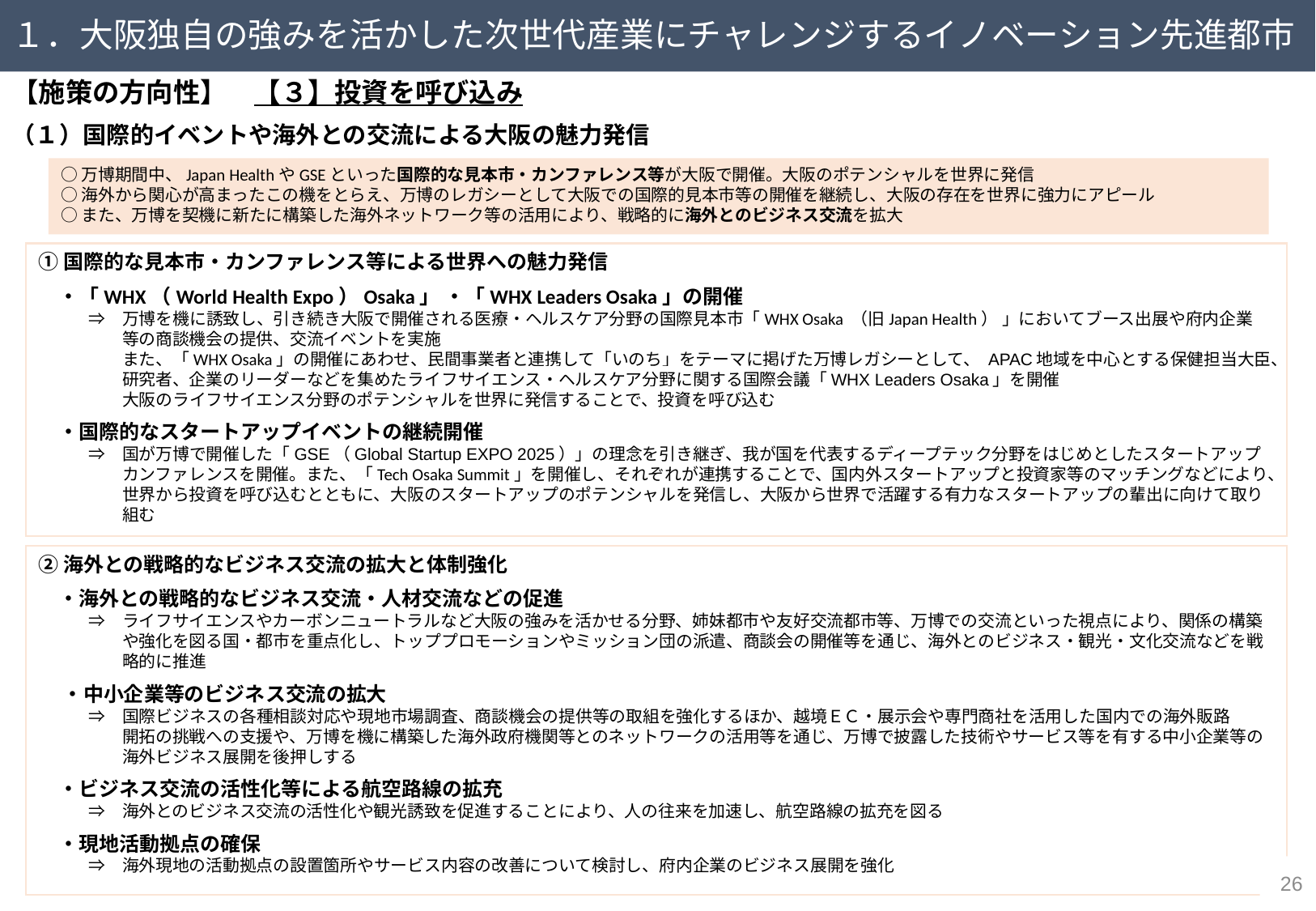

１．大阪独自の強みを活かした次世代産業にチャレンジするイノベーション先進都市
【施策の方向性】　【３】投資を呼び込み
（１）国際的イベントや海外との交流による大阪の魅力発信
○万博期間中、Japan HealthやGSEといった国際的な見本市・カンファレンス等が大阪で開催。大阪のポテンシャルを世界に発信
○海外から関心が高まったこの機をとらえ、万博のレガシーとして大阪での国際的見本市等の開催を継続し、大阪の存在を世界に強力にアピール
○また、万博を契機に新たに構築した海外ネットワーク等の活用により、戦略的に海外とのビジネス交流を拡大
①国際的な見本市・カンファレンス等による世界への魅力発信
　・「WHX（World Health Expo）Osaka」 ・「WHX Leaders Osaka」の開催
　　　⇒　万博を機に誘致し、引き続き大阪で開催される医療・ヘルスケア分野の国際見本市「WHX Osaka （旧Japan Health） 」においてブース出展や府内企業
　　　　　等の商談機会の提供、交流イベントを実施
　　　　　また、「WHX Osaka」の開催にあわせ、民間事業者と連携して「いのち」をテーマに掲げた万博レガシーとして、 APAC地域を中心とする保健担当大臣、
　　　　　研究者、企業のリーダーなどを集めたライフサイエンス・ヘルスケア分野に関する国際会議「WHX Leaders Osaka」を開催
　　　　　大阪のライフサイエンス分野のポテンシャルを世界に発信することで、投資を呼び込む
　・国際的なスタートアップイベントの継続開催
　　　⇒　国が万博で開催した「GSE（Global Startup EXPO 2025）」の理念を引き継ぎ、我が国を代表するディープテック分野をはじめとしたスタートアップ
　　　　　カンファレンスを開催。また、「Tech Osaka Summit」を開催し、それぞれが連携することで、国内外スタートアップと投資家等のマッチングなどにより、
　　　　　世界から投資を呼び込むとともに、大阪のスタートアップのポテンシャルを発信し、大阪から世界で活躍する有力なスタートアップの輩出に向けて取り
　　　　　組む
②海外との戦略的なビジネス交流の拡大と体制強化
　・海外との戦略的なビジネス交流・人材交流などの促進
　　　⇒　ライフサイエンスやカーボンニュートラルなど大阪の強みを活かせる分野、姉妹都市や友好交流都市等、万博での交流といった視点により、関係の構築
　　　　　や強化を図る国・都市を重点化し、トッププロモーションやミッション団の派遣、商談会の開催等を通じ、海外とのビジネス・観光・文化交流などを戦
　　　　　略的に推進
　 ・中小企業等のビジネス交流の拡大
　　　⇒　国際ビジネスの各種相談対応や現地市場調査、商談機会の提供等の取組を強化するほか、越境ＥＣ・展示会や専門商社を活用した国内での海外販路
　　　　　開拓の挑戦への支援や、万博を機に構築した海外政府機関等とのネットワークの活用等を通じ、万博で披露した技術やサービス等を有する中小企業等の
　　　　　海外ビジネス展開を後押しする
　・ビジネス交流の活性化等による航空路線の拡充
　　　⇒　海外とのビジネス交流の活性化や観光誘致を促進することにより、人の往来を加速し、航空路線の拡充を図る
　・現地活動拠点の確保
　　　⇒　海外現地の活動拠点の設置箇所やサービス内容の改善について検討し、府内企業のビジネス展開を強化

26